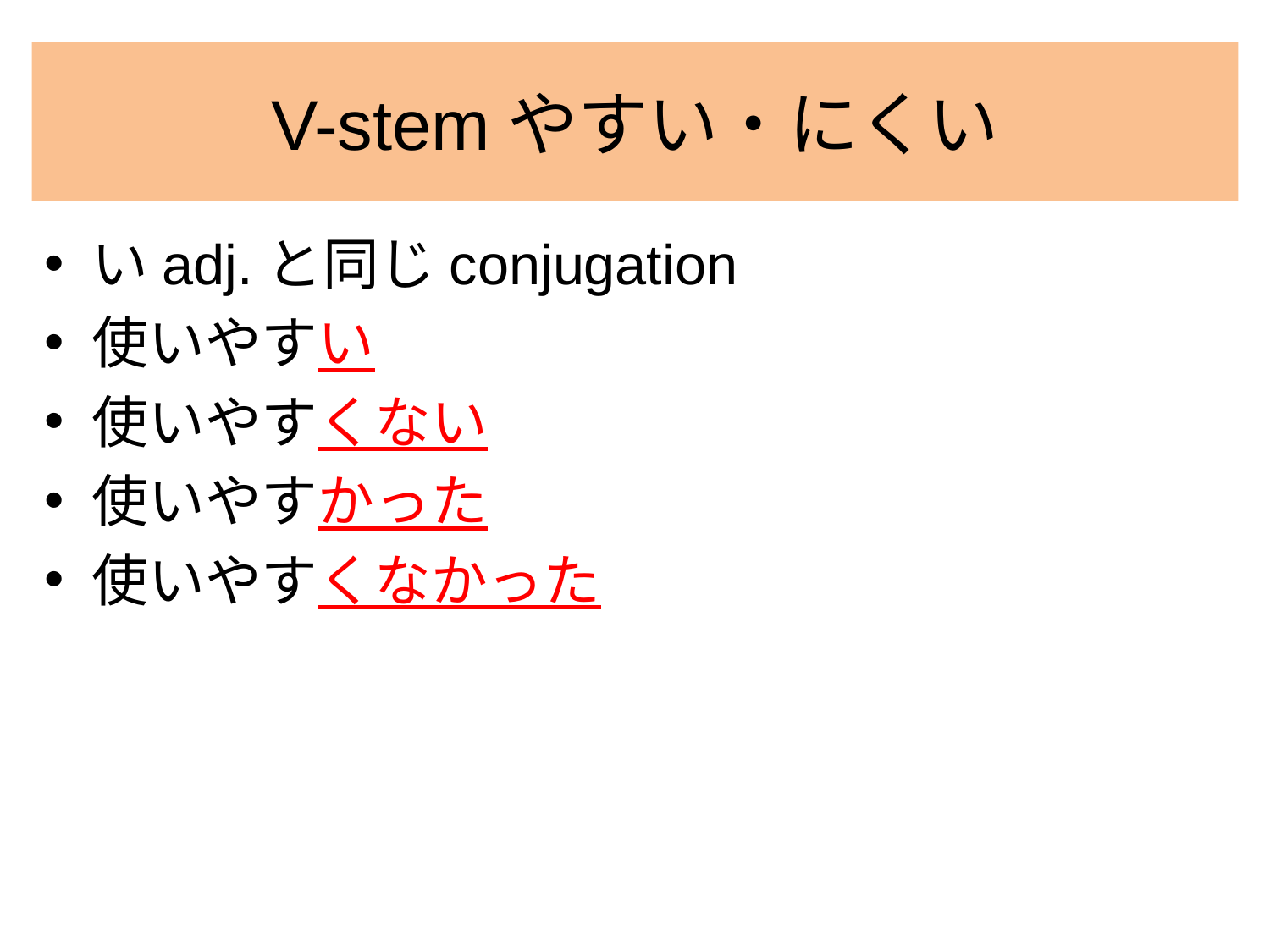

# V-stemやすい・にくい
いadj.と同じconjugation
使いやすい
使いやすくない
使いやすかった
使いやすくなかった